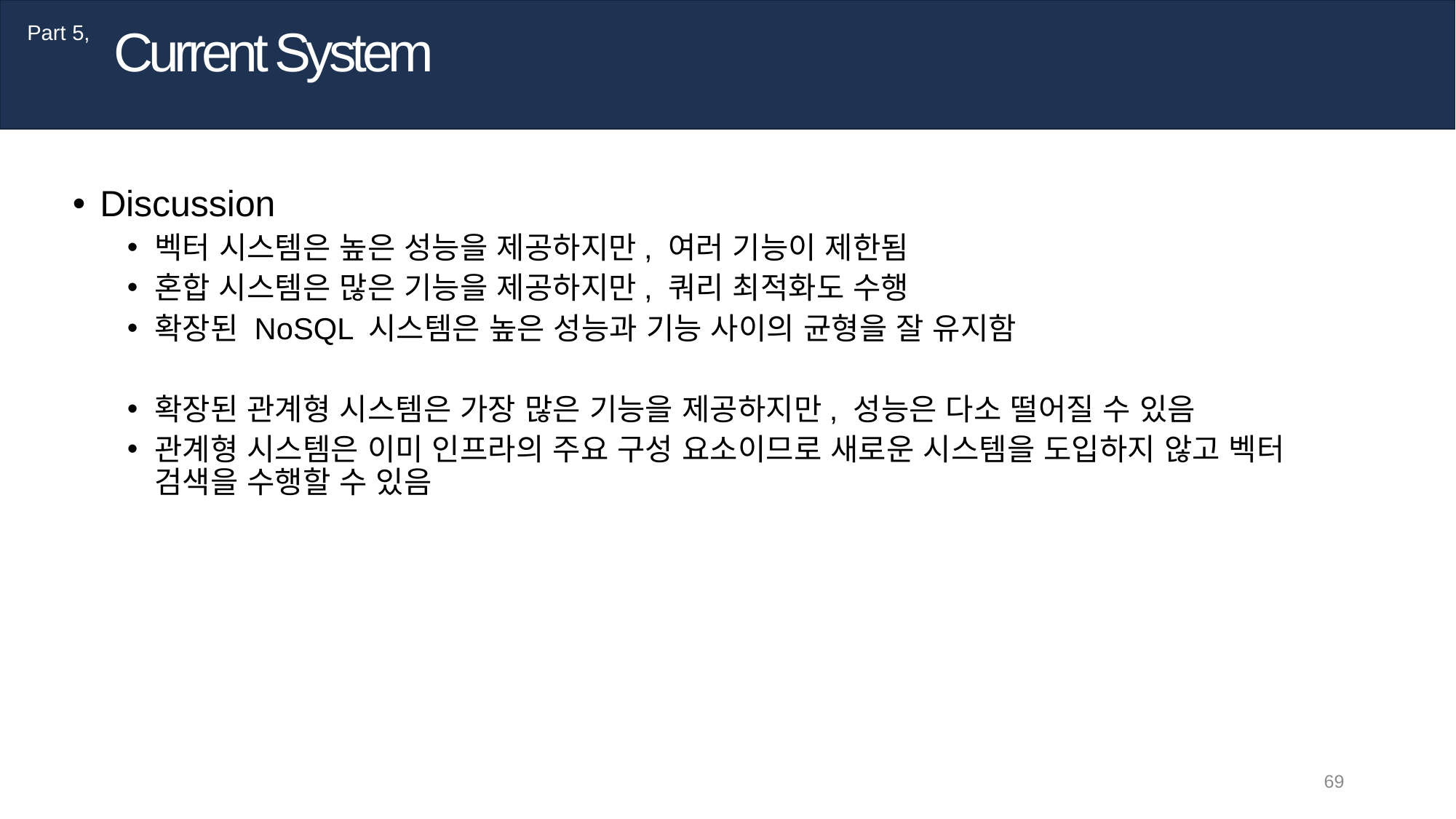

Current System
Part 5,

Discussion
벡터 시스템은 높은 성능을 제공하지만, 여러 기능이 제한됨
혼합 시스템은 많은 기능을 제공하지만, 쿼리 최적화도 수행
확장된 NoSQL 시스템은 높은 성능과 기능 사이의 균형을 잘 유지함

확장된 관계형 시스템은 가장 많은 기능을 제공하지만, 성능은 다소 떨어질 수 있음
관계형 시스템은 이미 인프라의 주요 구성 요소이므로 새로운 시스템을 도입하지 않고 벡터 검색을 수행할 수 있음

69